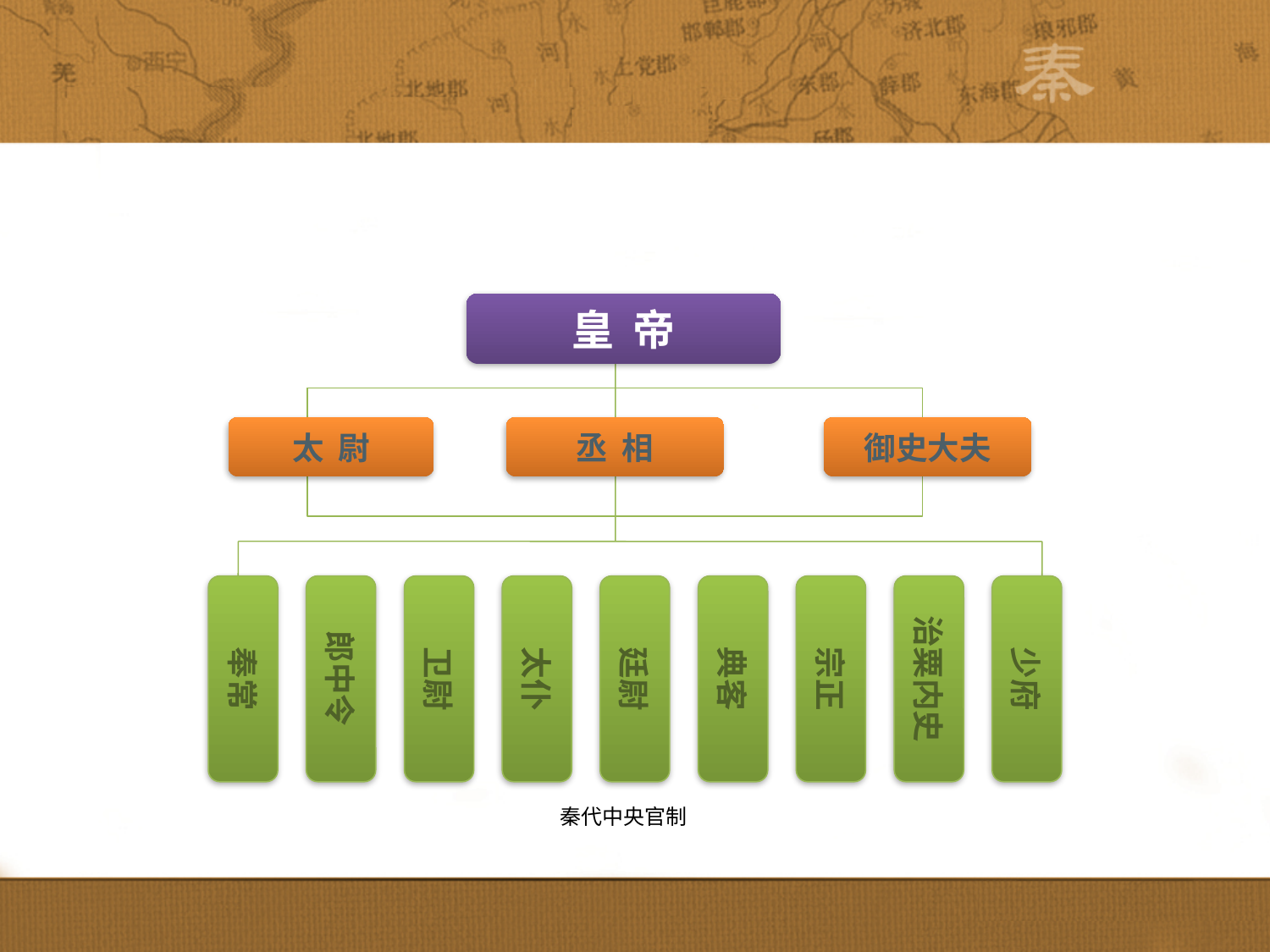

皇  帝

太  尉
丞  相
御史大夫
奉常
郎中令
卫尉
太仆
廷尉
典客
宗正
治粟内史
少府
　秦代中央官制